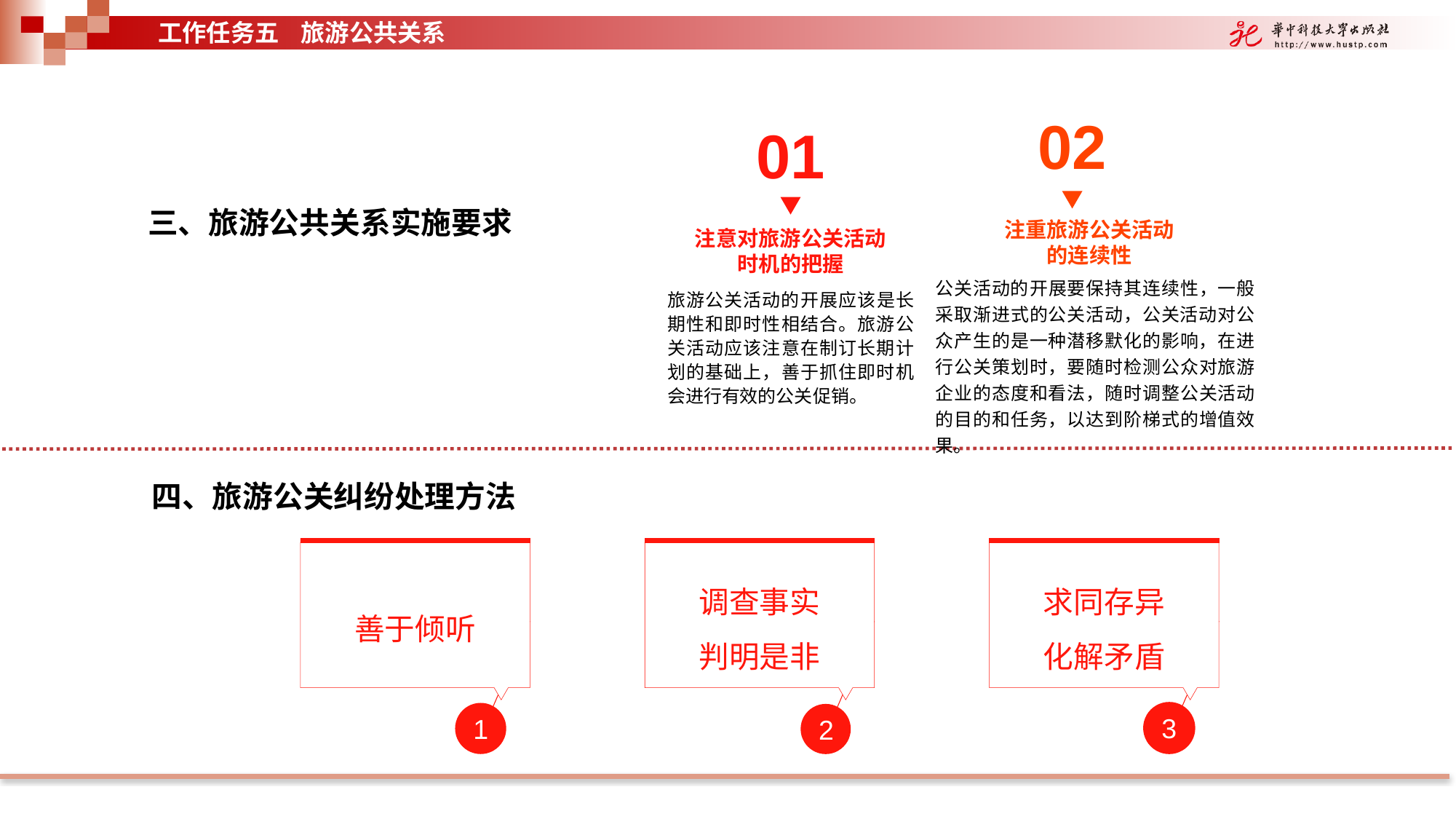

工作任务五    旅游公共关系
02

注重旅游公关活动
的连续性
公关活动的开展要保持其连续性，一般采取渐进式的公关活动，公关活动对公众产生的是一种潜移默化的影响，在进行公关策划时，要随时检测公众对旅游企业的态度和看法，随时调整公关活动的目的和任务，以达到阶梯式的增值效果。
01

注意对旅游公关活动
时机的把握
旅游公关活动的开展应该是长期性和即时性相结合。旅游公关活动应该注意在制订长期计划的基础上，善于抓住即时机会进行有效的公关促销。
三、旅游公共关系实施要求
四、旅游公关纠纷处理方法

善于倾听
1

调查事实
判明是非
2

求同存异
化解矛盾
3